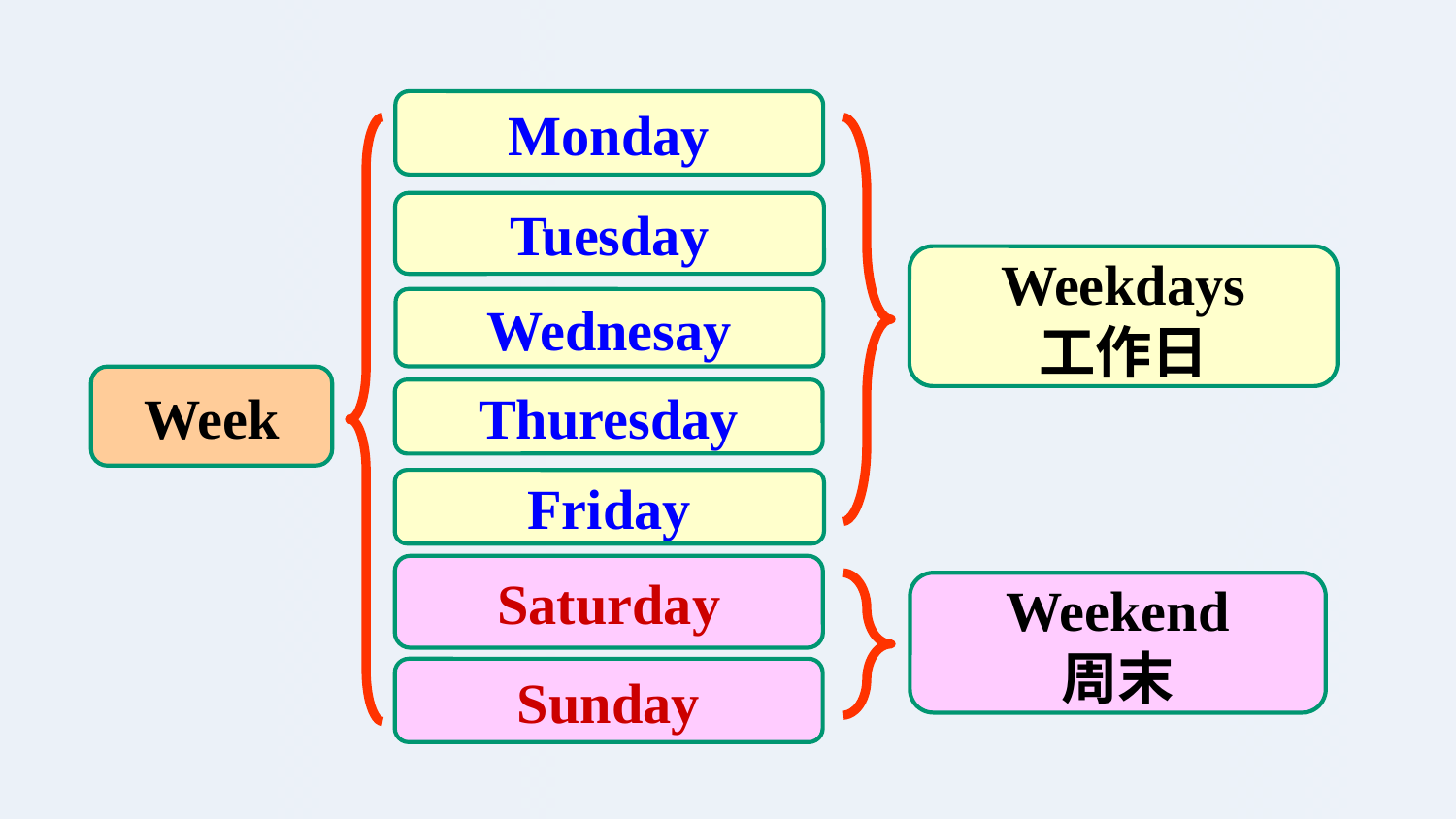

Monday

Tuesday
Weekdays
工作日
Wednesay
Week
Thuresday
Friday
Saturday

Weekend
周末
Sunday